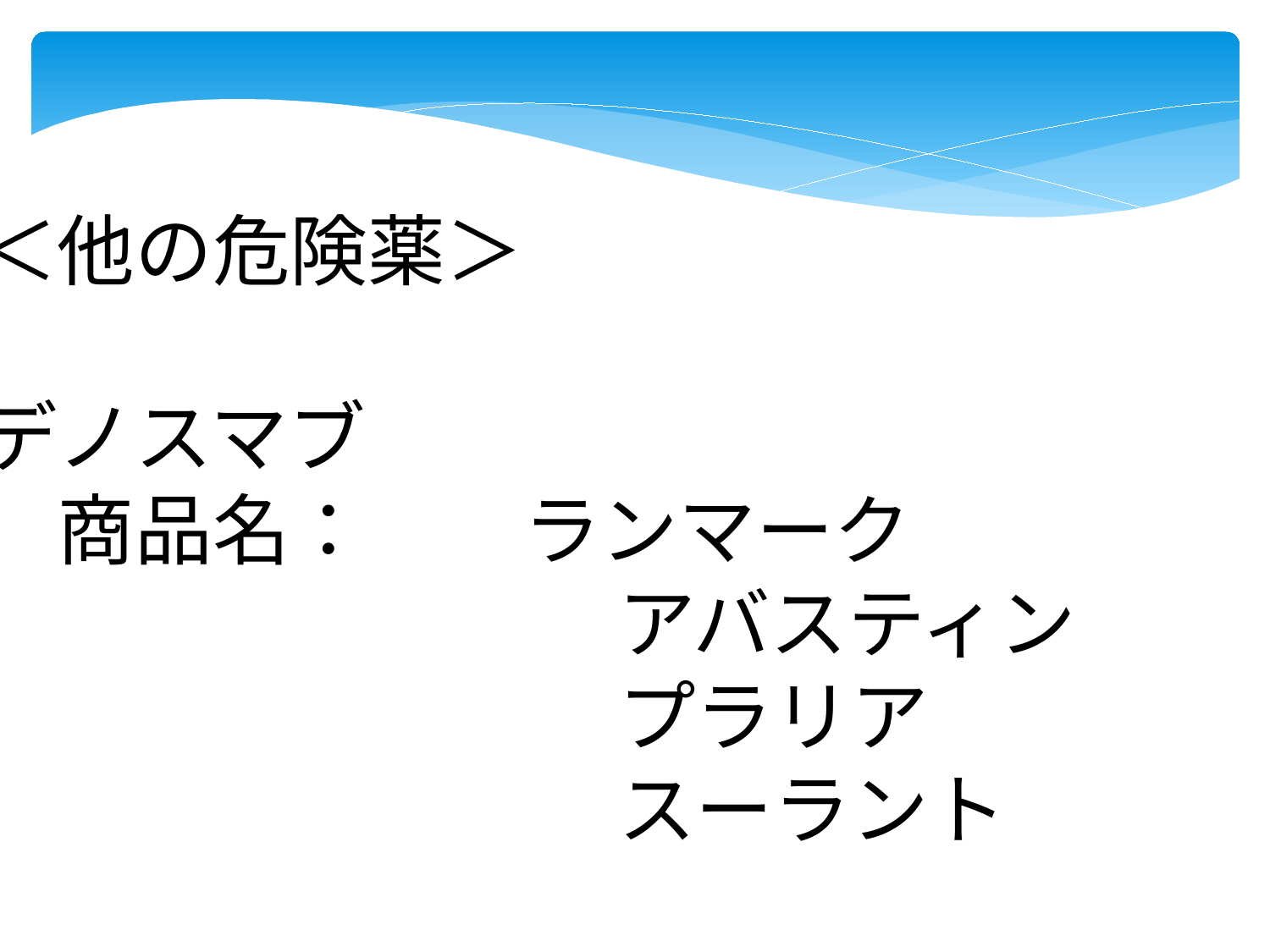

＜他の危険薬＞

デノスマブ
　商品名：　　ランマーク
　　　　　　　 　アバスティン
　　　　　　　 　プラリア
　　　　　　　 　スーラント